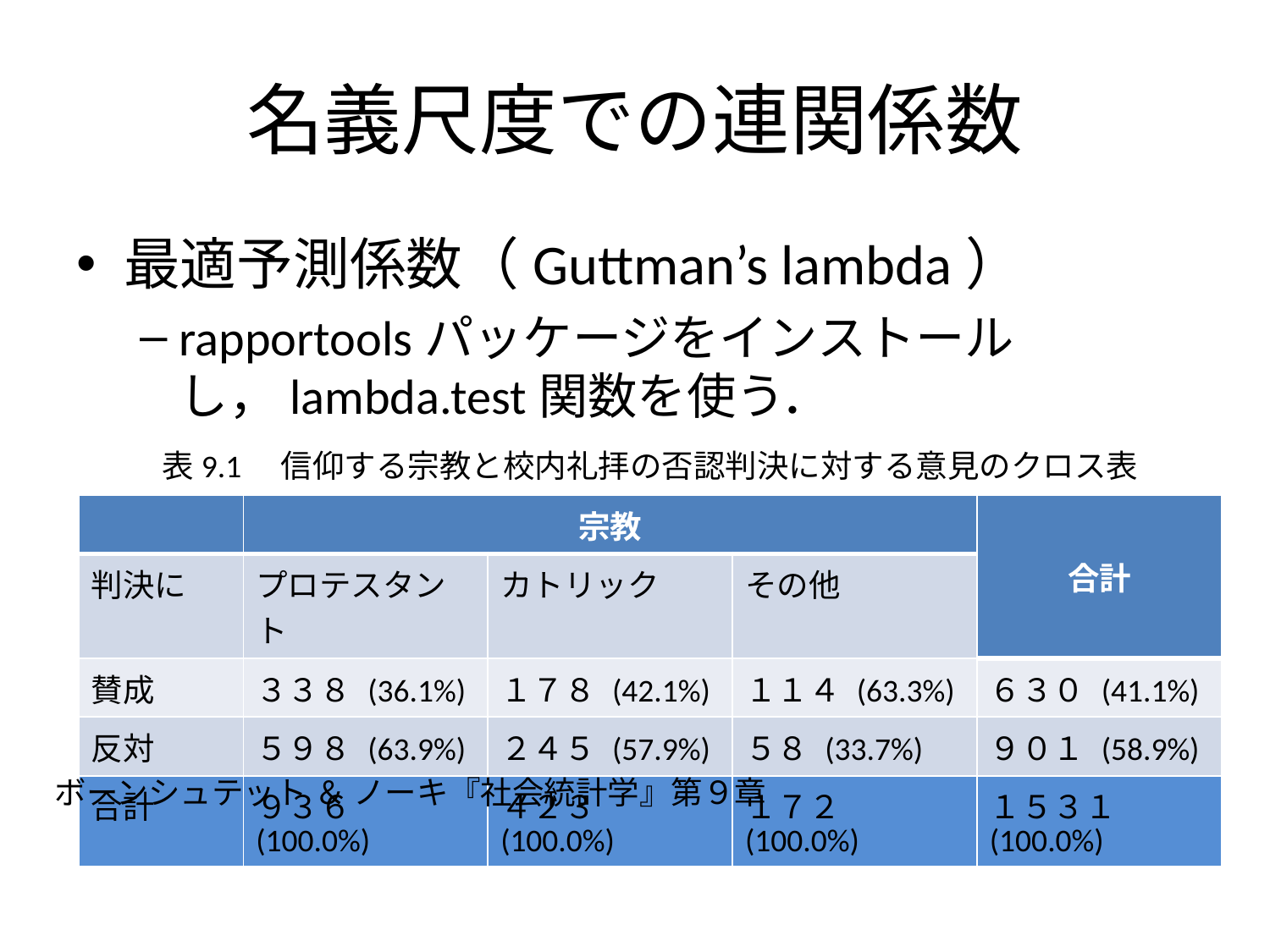

# 名義尺度での連関係数
最適予測係数（Guttman’s lambda）
rapportoolsパッケージをインストールし，lambda.test関数を使う．
表9.1　信仰する宗教と校内礼拝の否認判決に対する意見のクロス表
|  | 宗教 |  |  | 合計 |
| --- | --- | --- | --- | --- |
| 判決に | プロテスタント | カトリック | その他 |  |
| 賛成 | ３３８ (36.1%) | １７８ (42.1%) | １１４ (63.3%) | ６３０ (41.1%) |
| 反対 | ５９８ (63.9%) | ２４５ (57.9%) | ５８ (33.7%) | ９０１ (58.9%) |
| 合計 | ９３６ (100.0%) | ４２３ (100.0%) | １７２ (100.0%) | １５３１ (100.0%) |
ボーンシュテット ＆ ノーキ『社会統計学』第９章